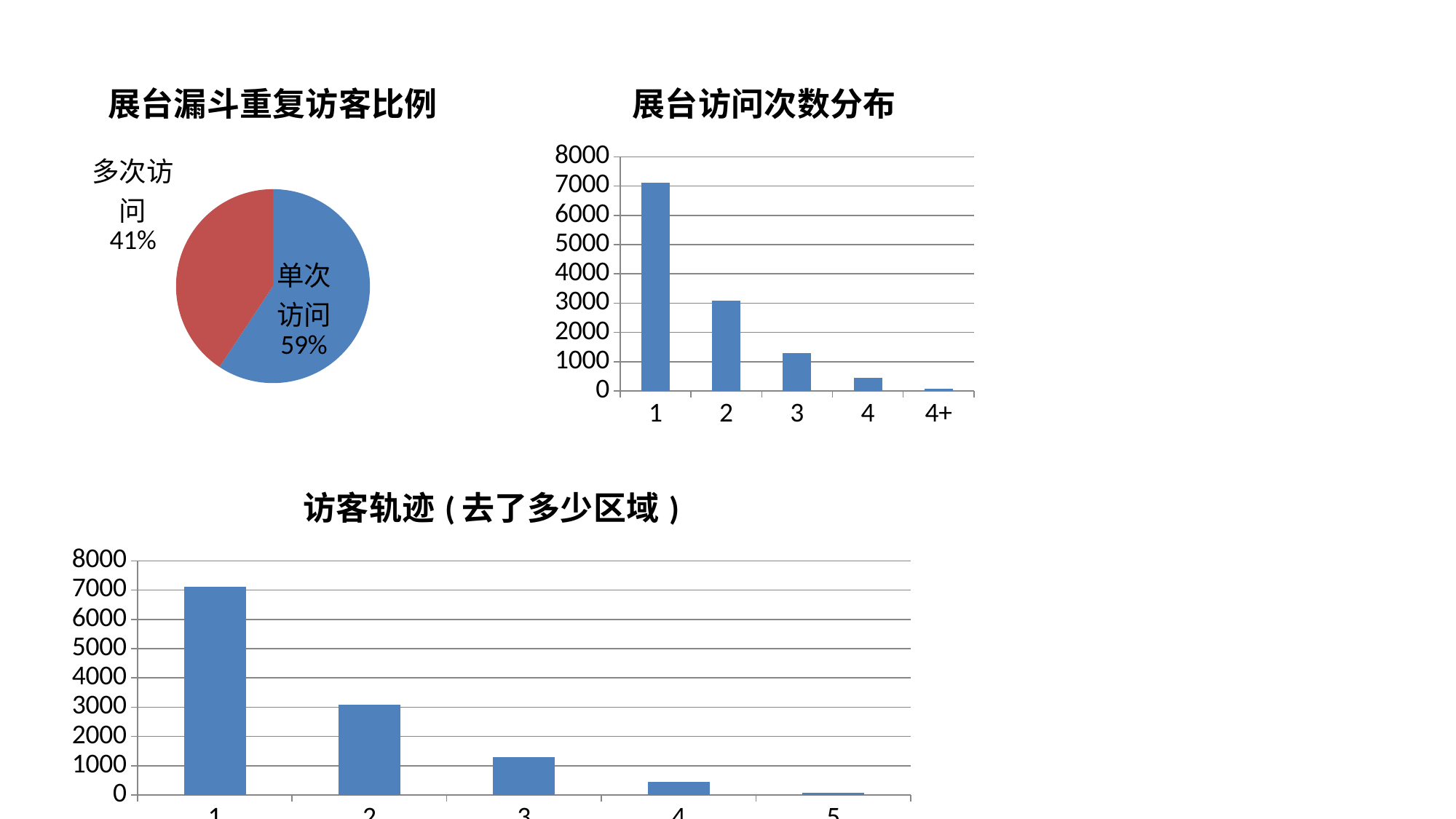

### Chart: 展台漏斗重复访客比例

| Category | 访问次数 |
|---|---|
| 单次访问 | 7122.0 |
| 多次访问 | 4888.0 |

### Chart: 展台访问次数分布

| Category | 访问次数 |
|---|---|
| 1 | 7122.0 |
| 2 | 3089.0 |
| 3 | 1288.0 |
| 4 | 439.0 |
| 4+ | 72.0 |

### Chart: 访客轨迹(去了多少区域)

| Category | 访问次数 |
|---|---|
| 1 | 7122.0 |
| 2 | 3089.0 |
| 3 | 1288.0 |
| 4 | 439.0 |
| 5 | 72.0 |